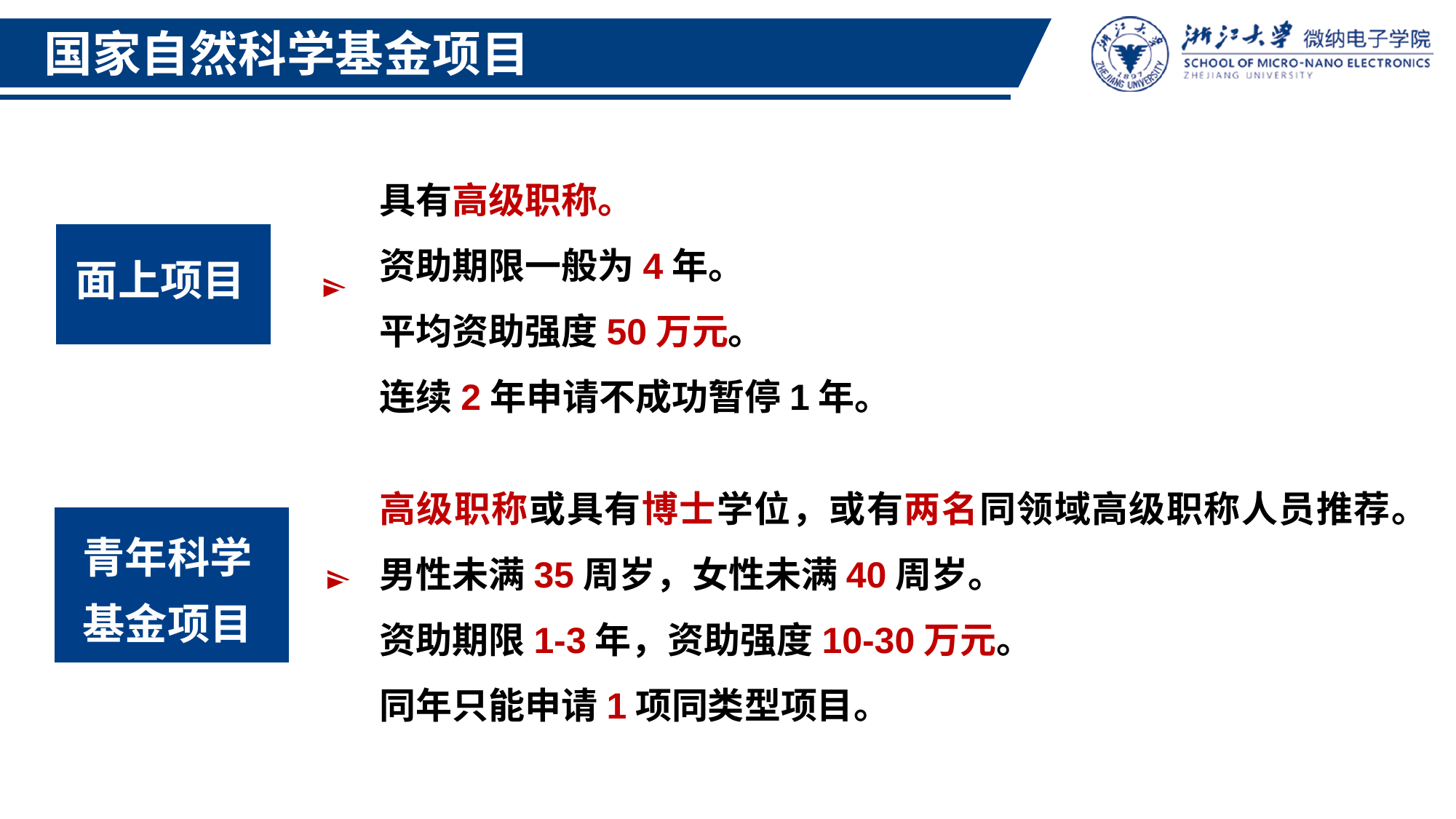

国家自然科学基金项目
具有高级职称。
资助期限一般为4年。
平均资助强度50万元。
连续2年申请不成功暂停1年。

面上项目

高级职称或具有博士学位，或有两名同领域高级职称人员推荐。男性未满35周岁，女性未满40周岁。
资助期限1-3年，资助强度10-30万元。
同年只能申请1项同类型项目。

青年科学基金项目